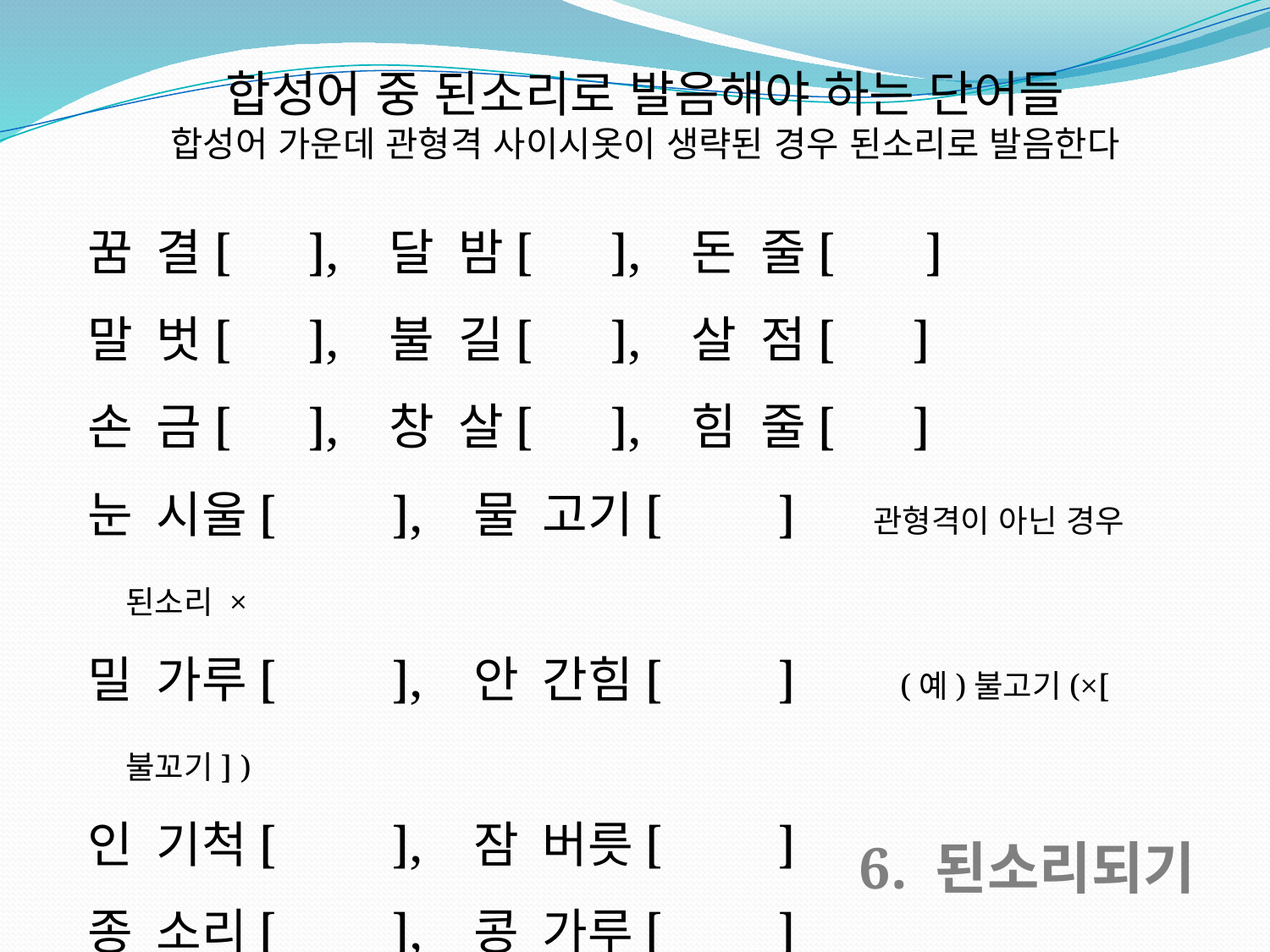

합성어 중 된소리로 발음해야 하는 단어들
합성어 가운데 관형격 사이시옷이 생략된 경우 된소리로 발음한다
꿈­결[      ],   달­밤[      ],   돈­줄[       ]
말­벗[      ],   불­길[      ],   살­점[      ]
손­금[      ],   창­살[      ],   힘­줄[      ]
눈­시울[         ],   물­고기[         ]     관형격이 아닌 경우 된소리 ×
밀­가루[         ],   안­간힘[         ]        (예)불고기(×[ 불꼬기] )
인­기척[         ],   잠­버릇[         ]
종­소리[         ],   콩­가루[         ]

6. 된소리되기